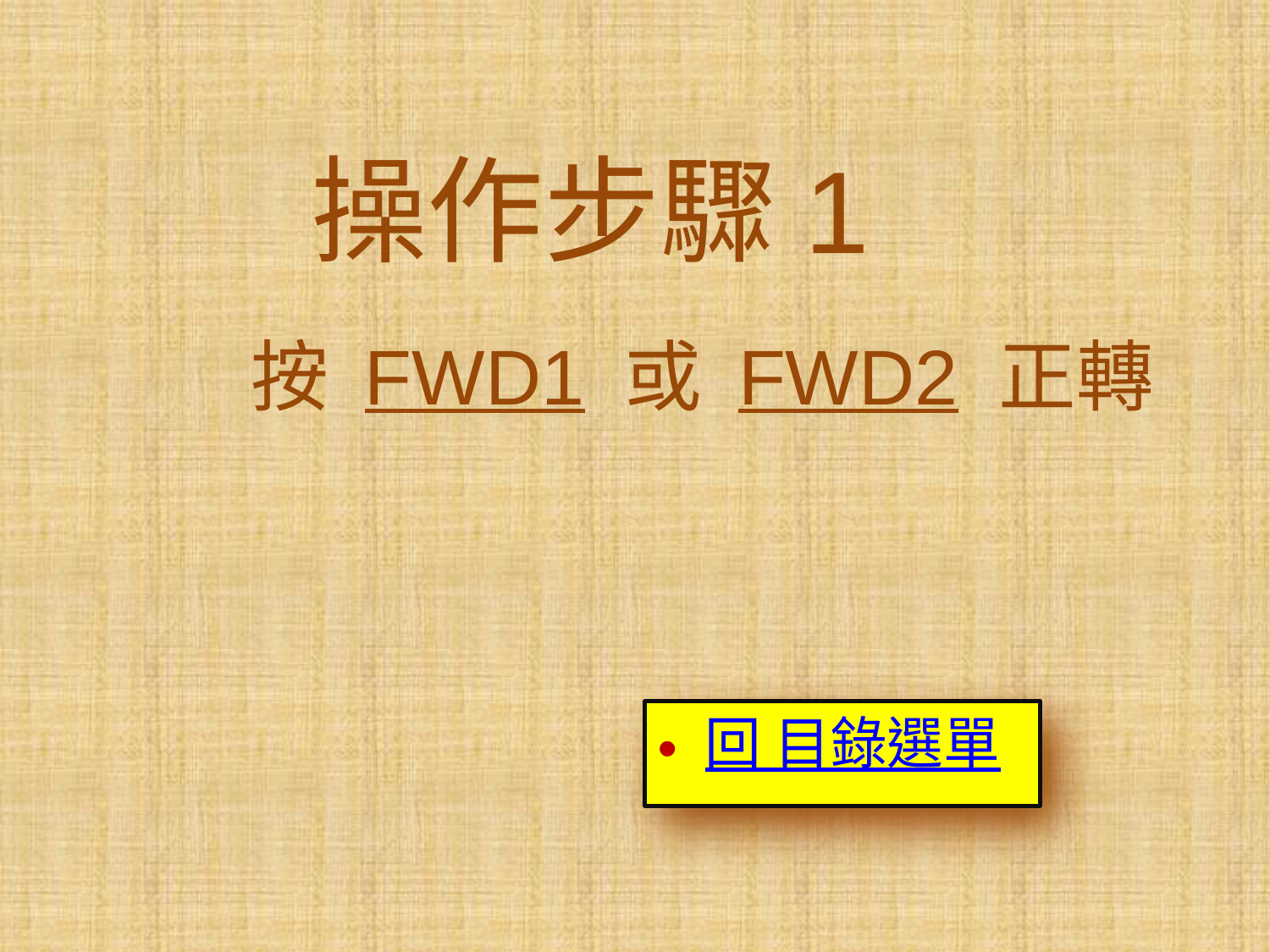

操作步驟1
按 FWD1 或 FWD2 正轉
回 目錄選單